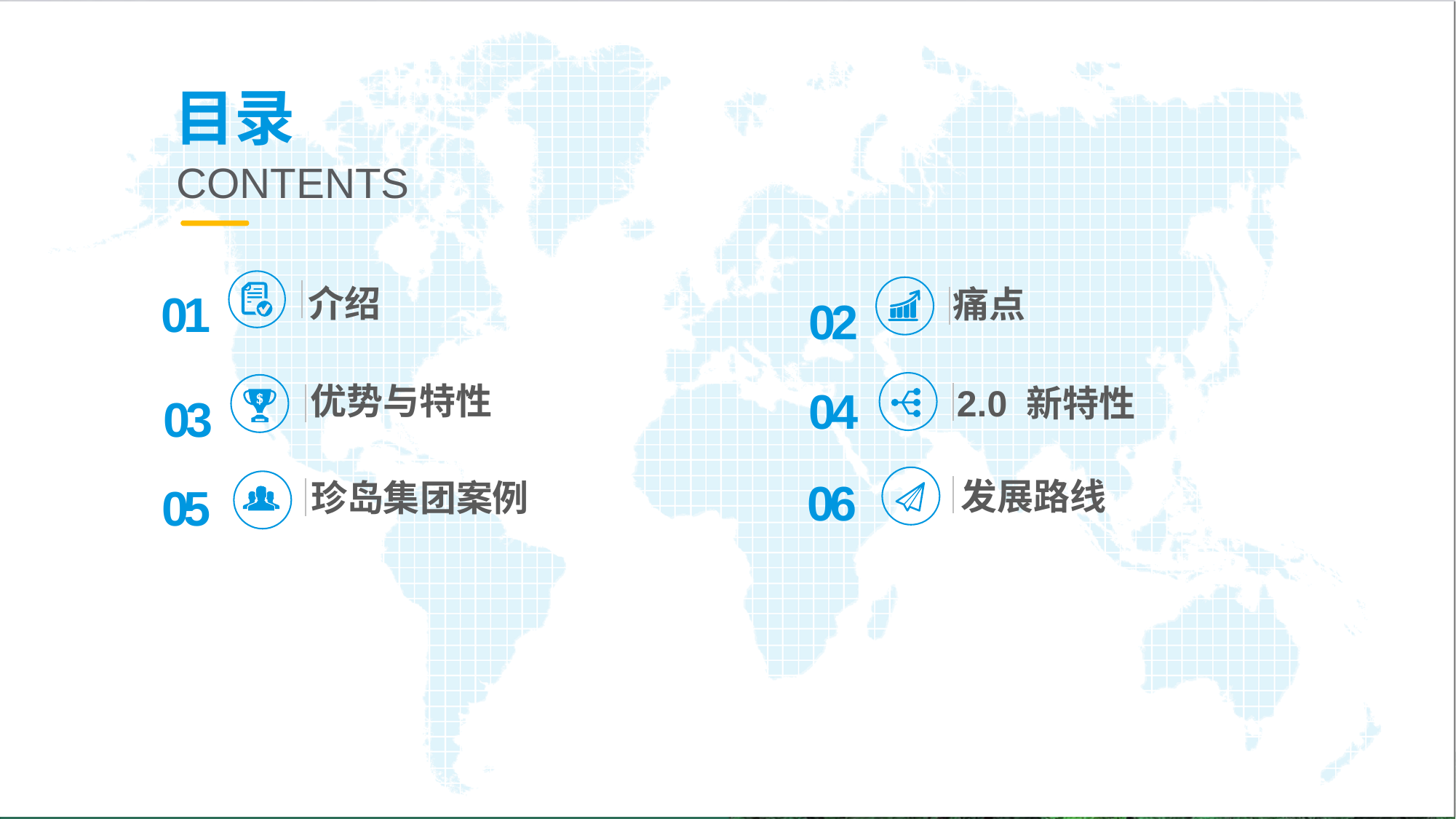

目录
CONTENTS

01
02

介绍
痛点

04
03
优势与特性

2.0 新特性

06
05

发展路线
珍岛集团案例